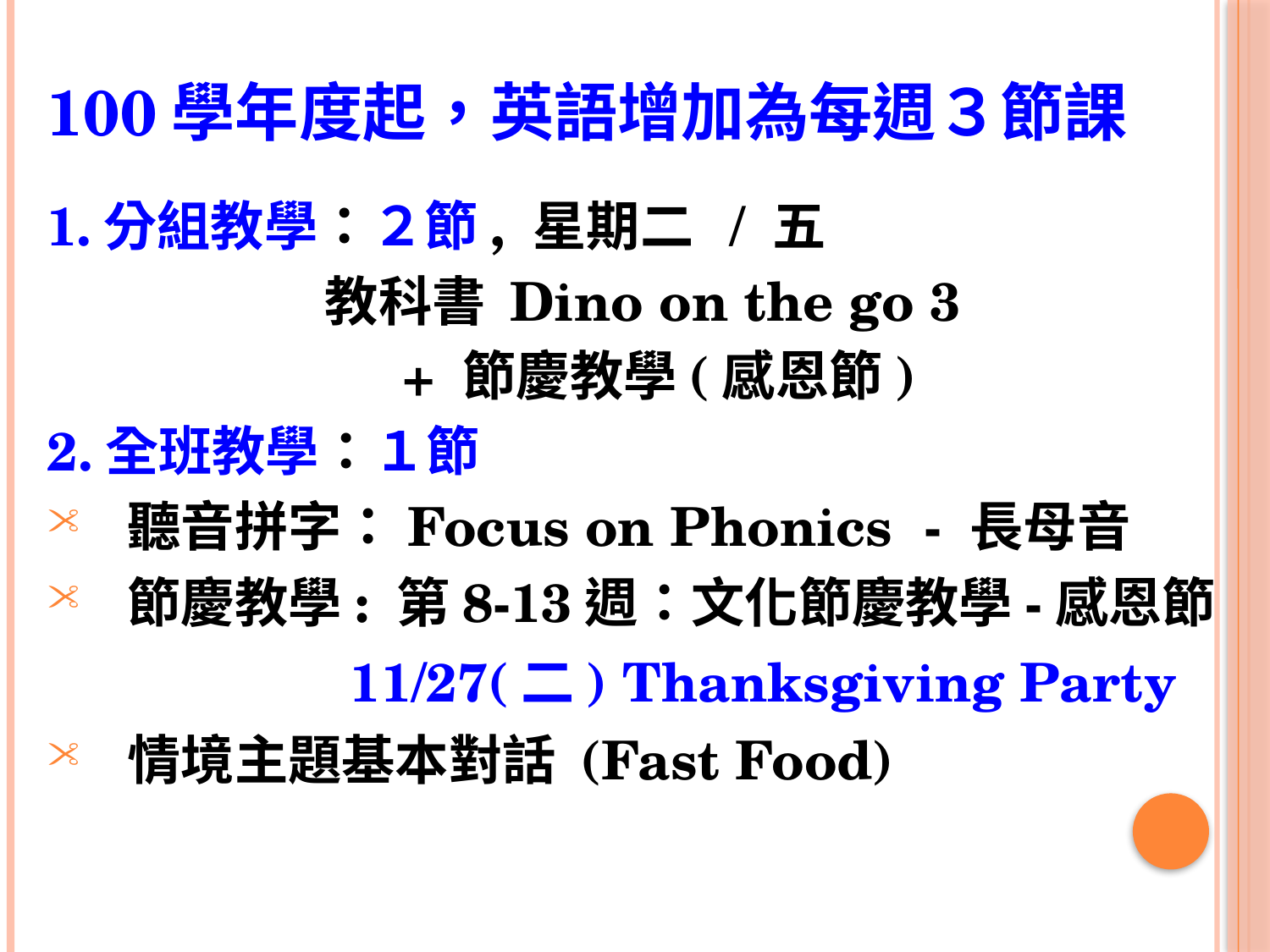

100學年度起，英語增加為每週３節課

1.分組教學：２節, 星期二  / 五
                      教科書 Dino on the go 3
                       + 節慶教學(感恩節)
2.全班教學：１節
聽音拼字：Focus on Phonics  - 長母音
節慶教學: 第8-13週：文化節慶教學-感恩節
              	    11/27(二) Thanksgiving Party
情境主題基本對話 (Fast Food)